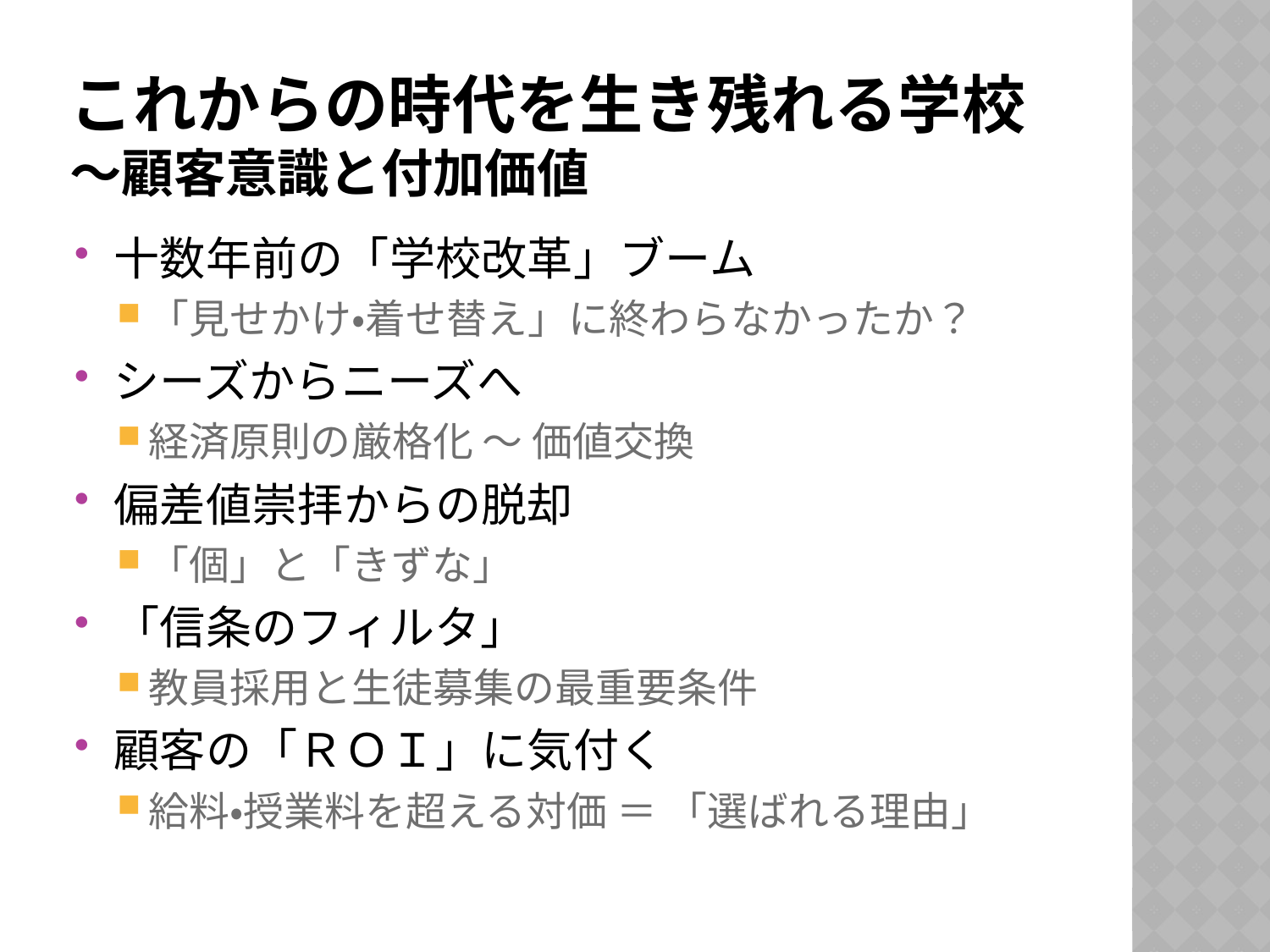

# これからの時代を生き残れる学校 ～顧客意識と付加価値
十数年前の「学校改革」ブーム
「見せかけ・着せ替え」に終わらなかったか？
シーズからニーズへ
経済原則の厳格化 ～ 価値交換
偏差値崇拝からの脱却
「個」と「きずな」
「信条のフィルタ」
教員採用と生徒募集の最重要条件
顧客の「ＲＯＩ」に気付く
給料・授業料を超える対価 ＝ 「選ばれる理由」